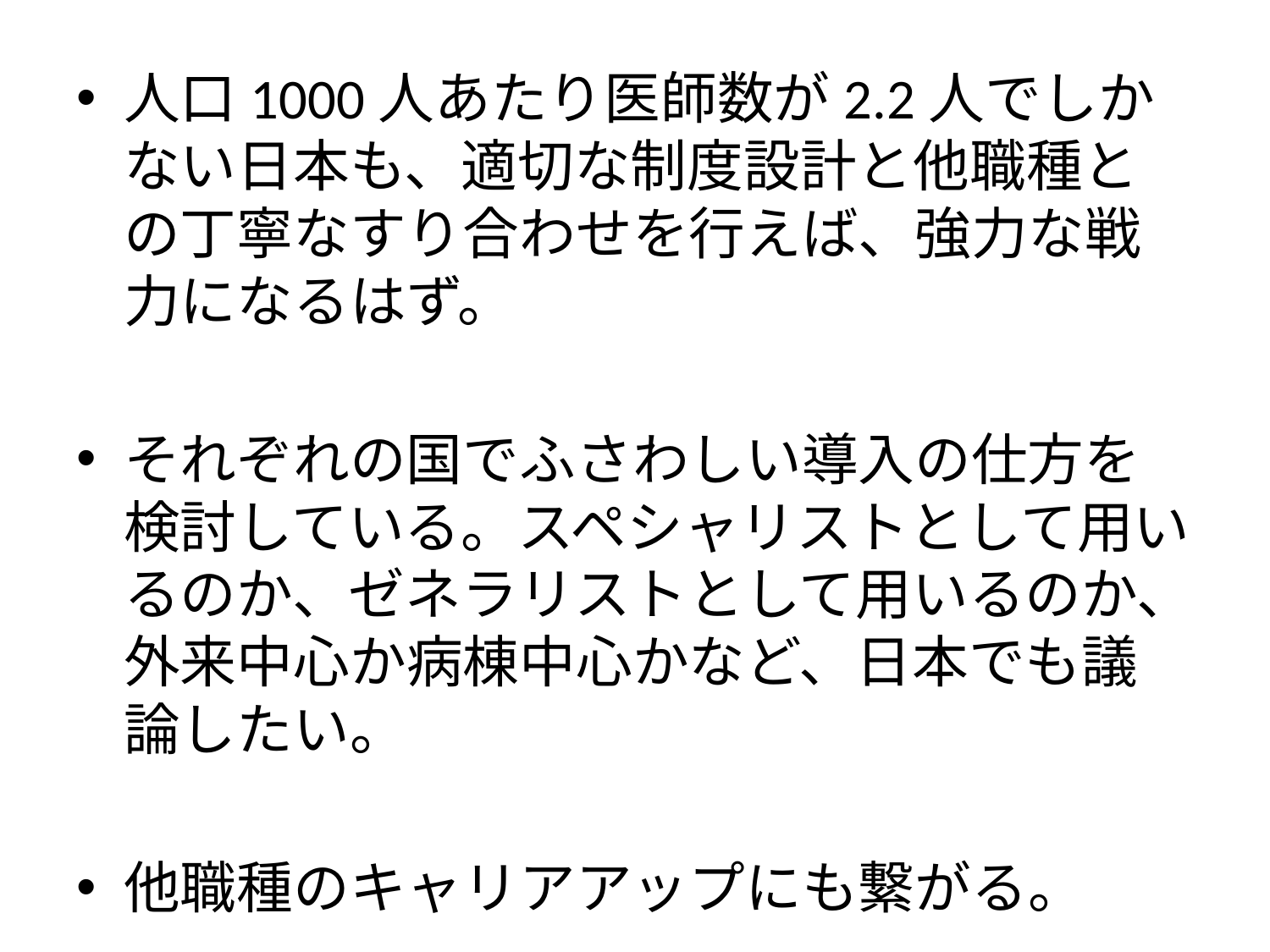

人口1000人あたり医師数が2.2人でしかない日本も、適切な制度設計と他職種との丁寧なすり合わせを行えば、強力な戦力になるはず。

それぞれの国でふさわしい導入の仕方を検討している。スペシャリストとして用いるのか、ゼネラリストとして用いるのか、外来中心か病棟中心かなど、日本でも議論したい。

他職種のキャリアアップにも繋がる。